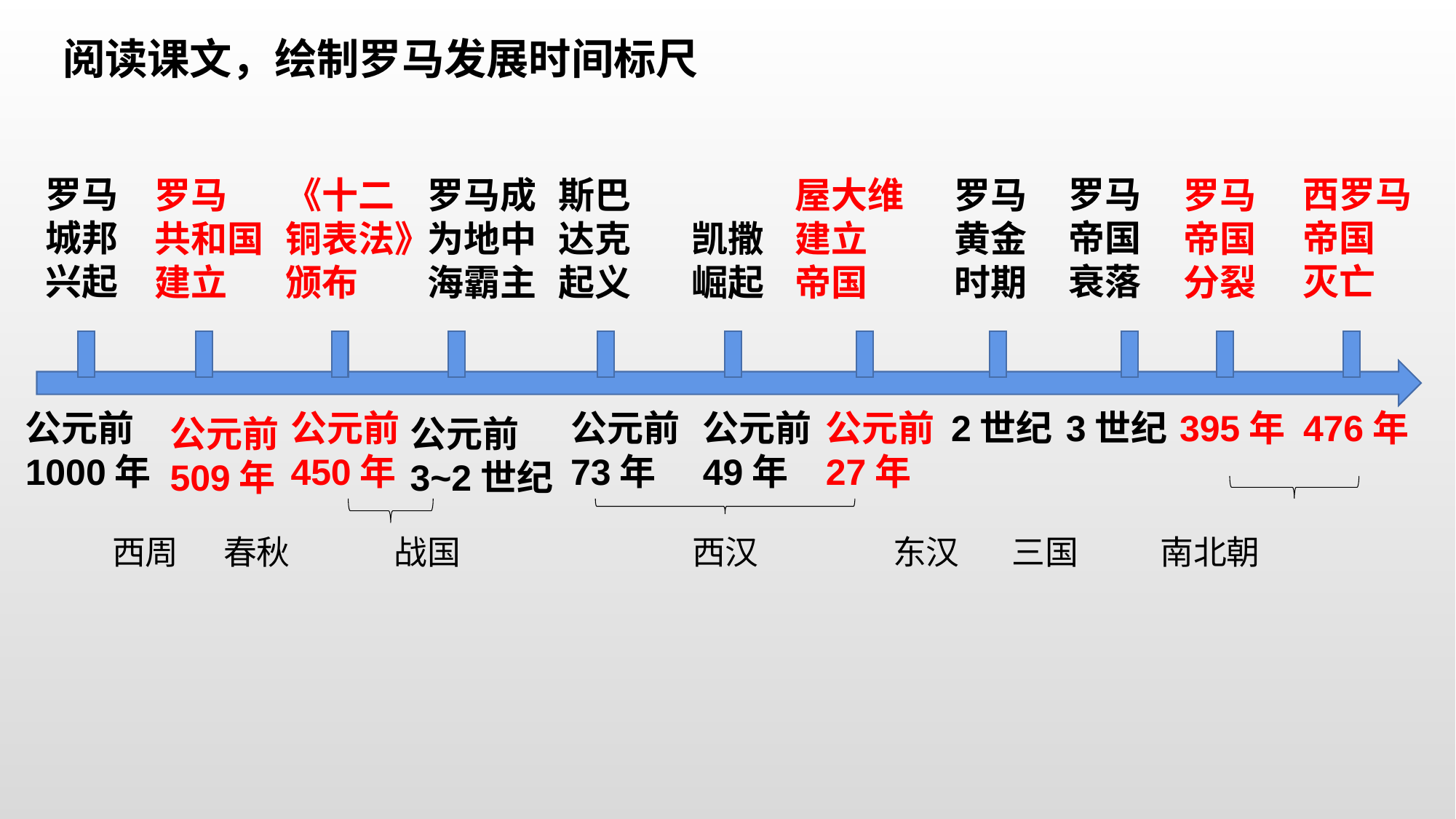

阅读课文，绘制罗马发展时间标尺
罗马
城邦
兴起
罗马
帝国
衰落
西罗马
帝国
灭亡
罗马
共和国
建立
《十二
铜表法》
颁布
罗马成
为地中
海霸主
斯巴
达克
起义
屋大维
建立
帝国
罗马
黄金
时期
罗马
帝国
分裂
凯撒
崛起

公元前
1000年
公元前
450年
公元前
73年
公元前
49年
公元前
27年
2世纪
3世纪
395年
476年
公元前
509年
公元前
3~2世纪

西周      春秋              战国                               西汉                  东汉       三国           南北朝